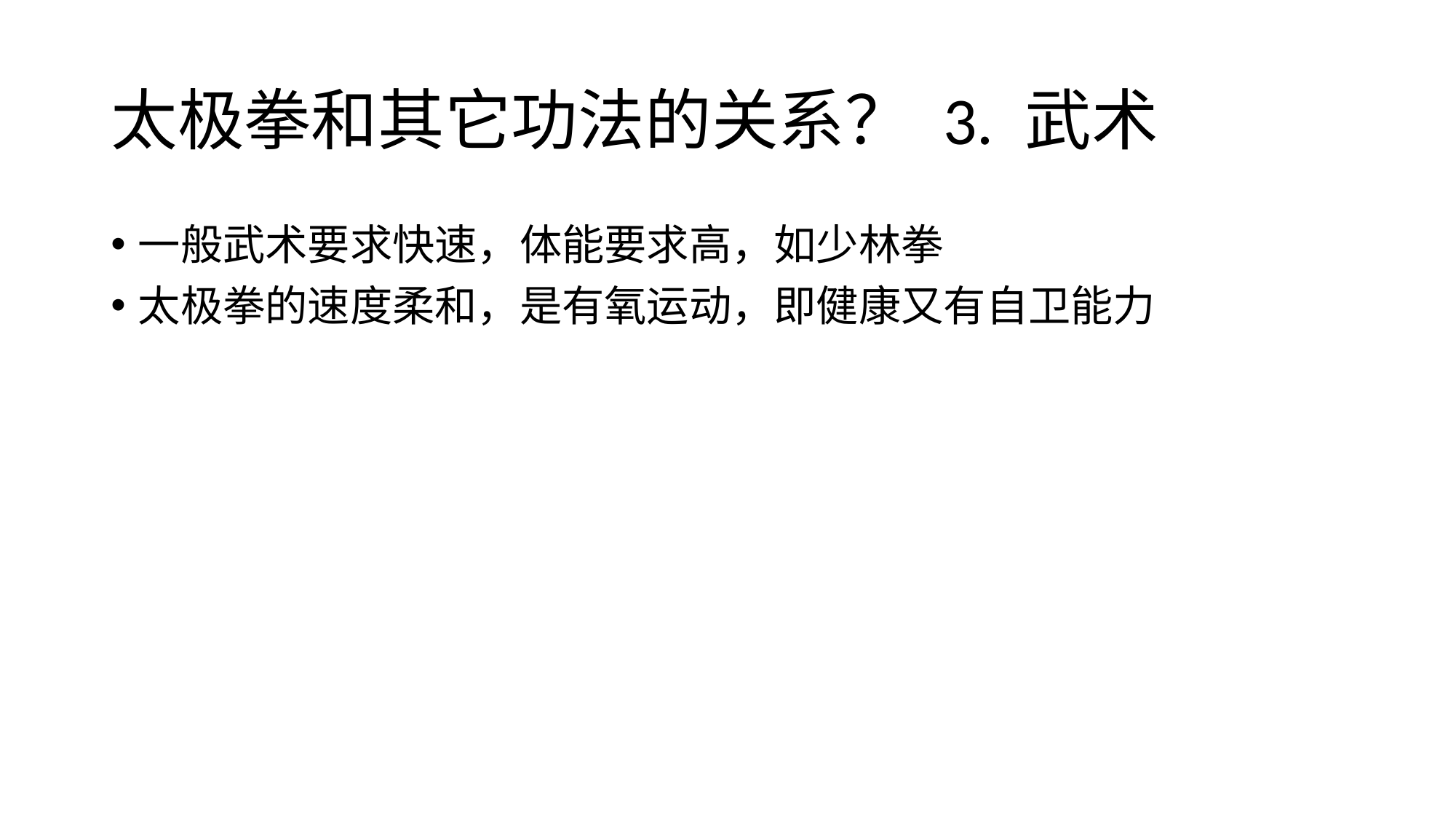

# 太极拳和其它功法的关系？ 3. 武术
一般武术要求快速，体能要求高，如少林拳
太极拳的速度柔和，是有氧运动，即健康又有自卫能力